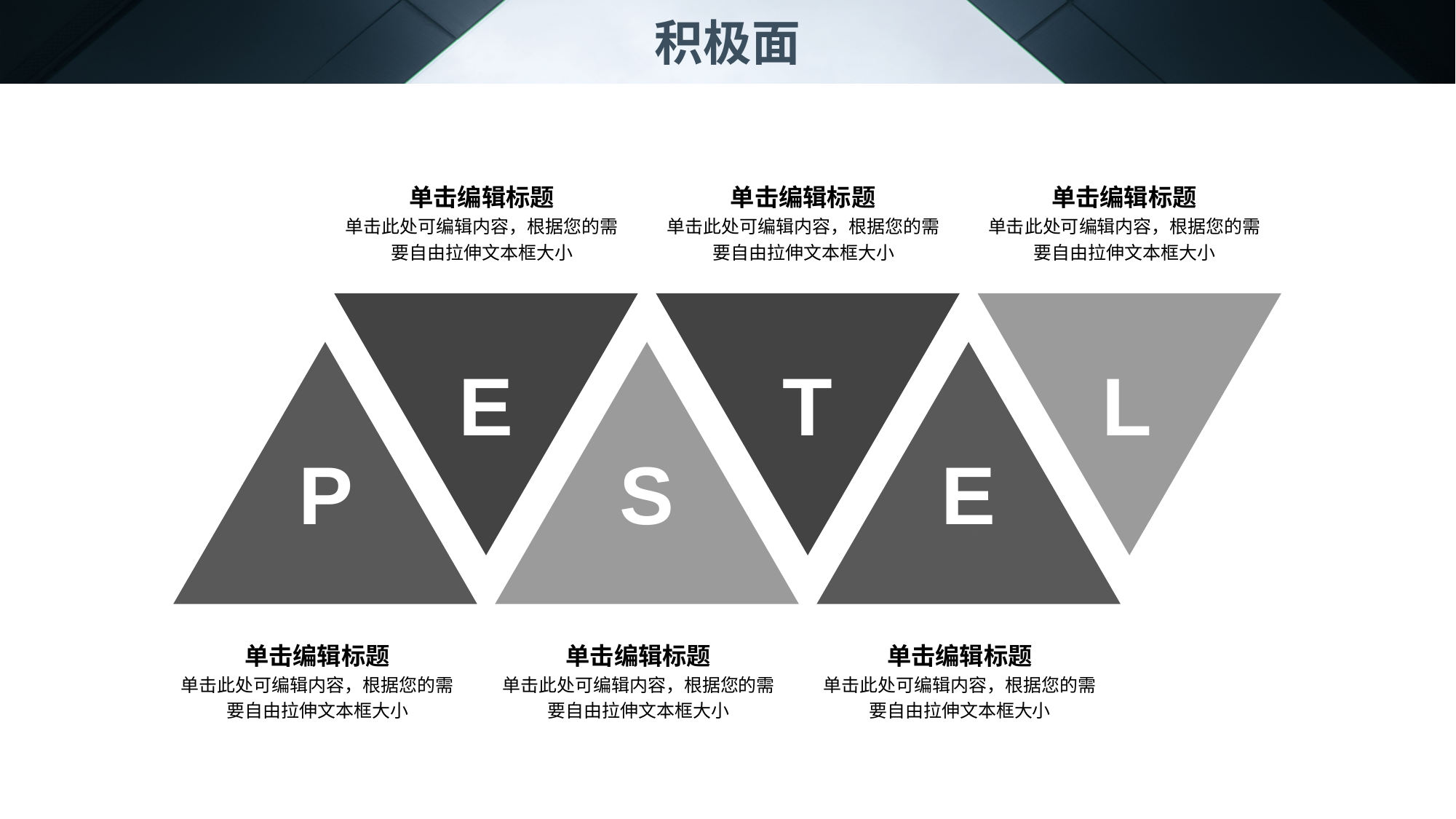

积极面
单击编辑标题
单击此处可编辑内容，根据您的需要自由拉伸文本框大小
单击编辑标题
单击此处可编辑内容，根据您的需要自由拉伸文本框大小
单击编辑标题
单击此处可编辑内容，根据您的需要自由拉伸文本框大小

E

T

L

P

S

E
单击编辑标题
单击此处可编辑内容，根据您的需要自由拉伸文本框大小
单击编辑标题
单击此处可编辑内容，根据您的需要自由拉伸文本框大小
单击编辑标题
单击此处可编辑内容，根据您的需要自由拉伸文本框大小